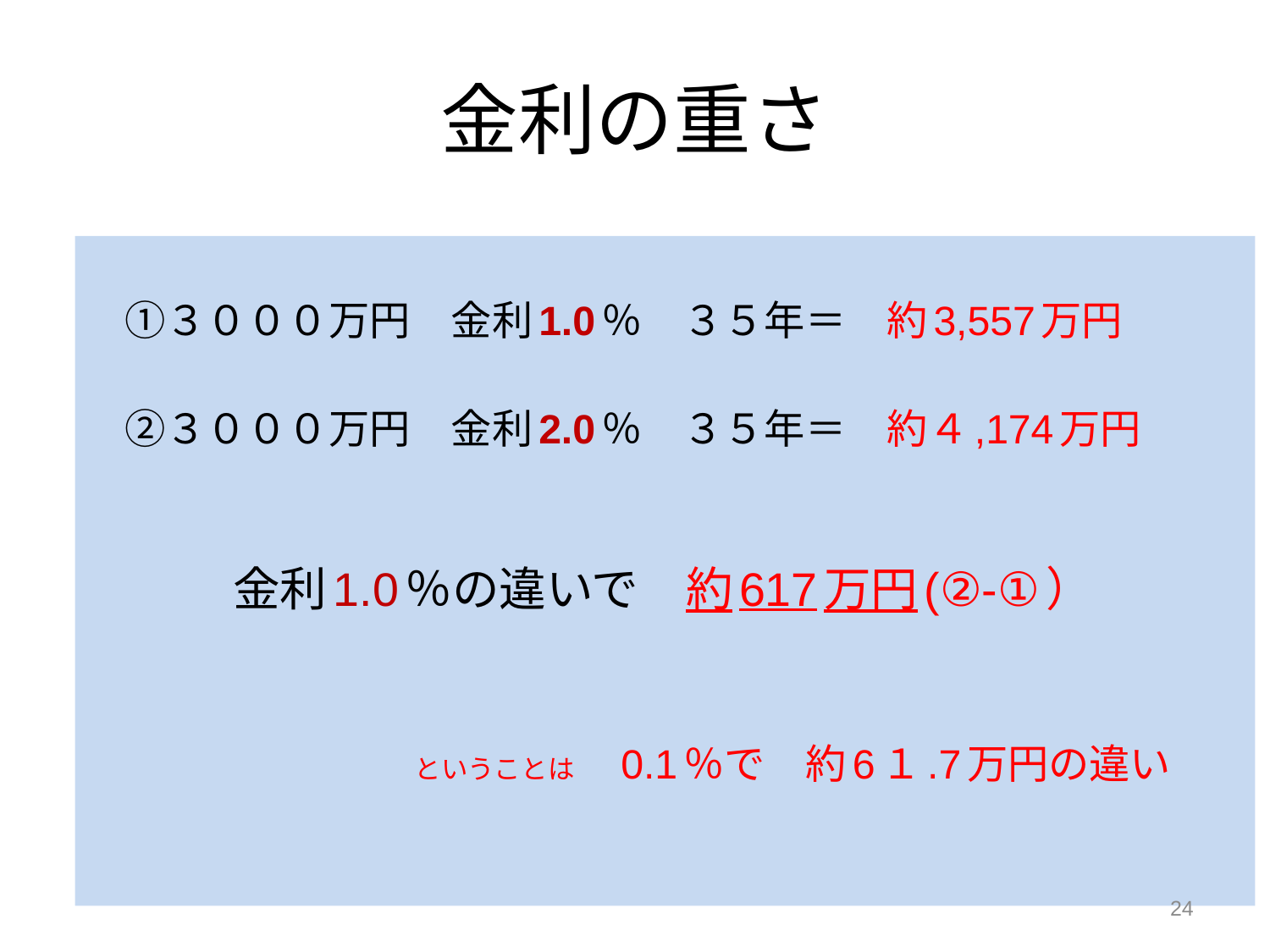

# 金利の重さ

　①３０００万円　金利1.0％　３５年＝　約3,557万円

　②３０００万円　金利2.0％　３５年＝　約４,174万円

　　　　金利1.0％の違いで　約617万円(②-①）

　　　　　　　　ということは　0.1％で　約6１.7万円の違い

24